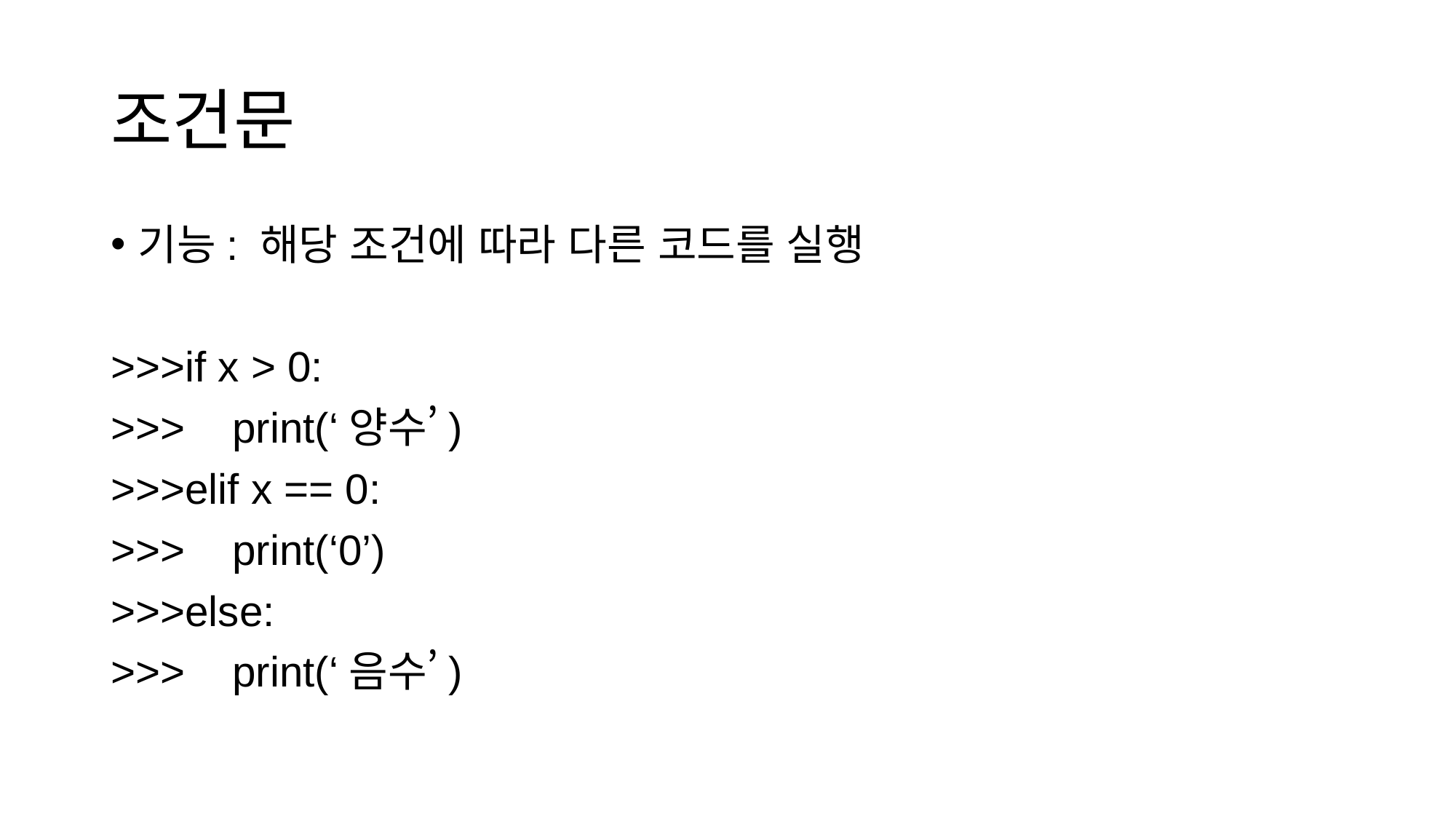

# 조건문
기능: 해당 조건에 따라 다른 코드를 실행

>>>if x > 0:
>>>    print(‘양수’)
>>>elif x == 0:
>>>    print(‘0’)
>>>else:
>>>    print(‘음수’)